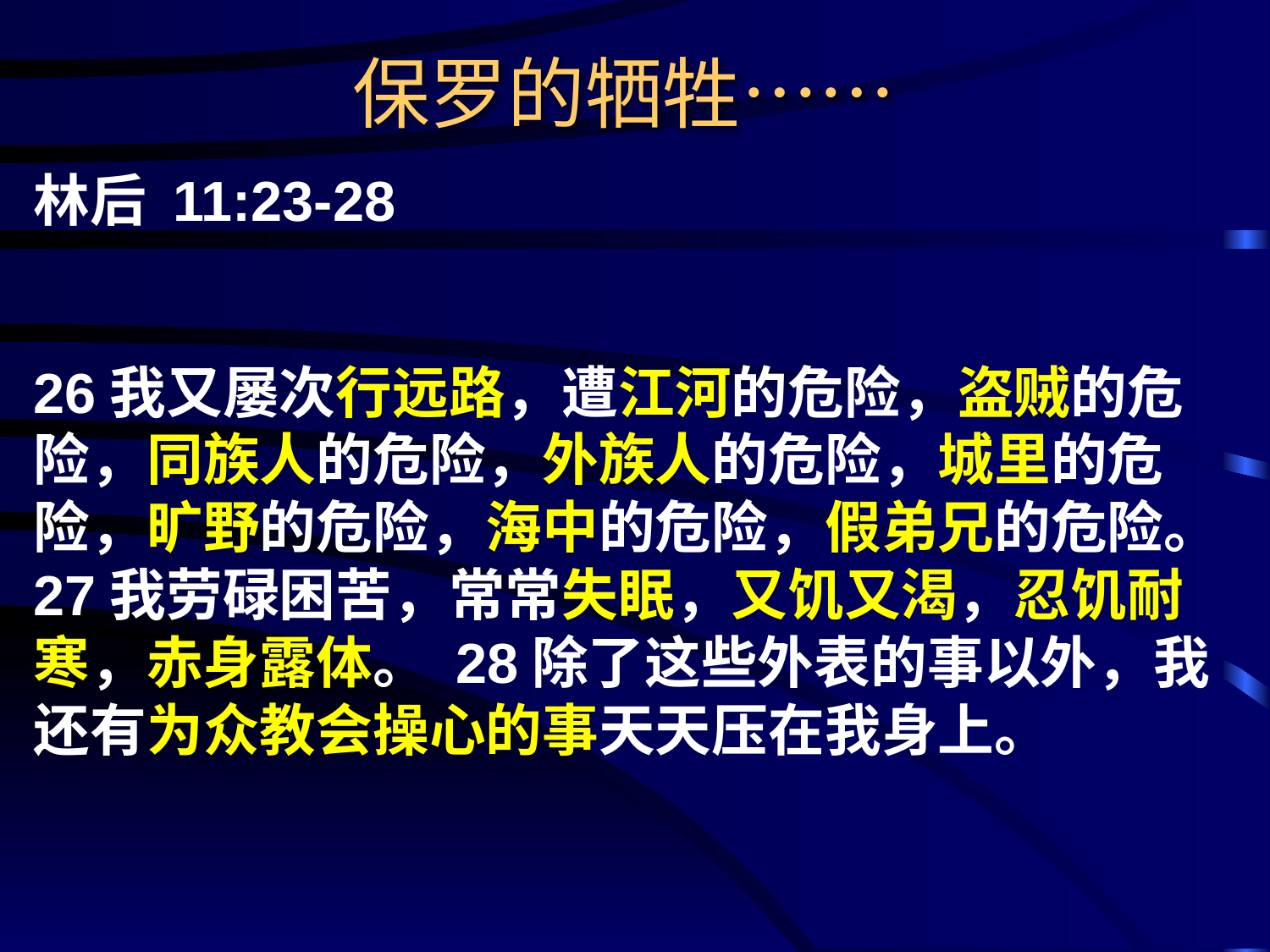

# 保罗的牺牲……
林后 11:23-28

26我又屡次行远路，遭江河的危险，盗贼的危险，同族人的危险，外族人的危险，城里的危险，旷野的危险，海中的危险，假弟兄的危险。 27我劳碌困苦，常常失眠，又饥又渴，忍饥耐寒，赤身露体。 28除了这些外表的事以外，我还有为众教会操心的事天天压在我身上。